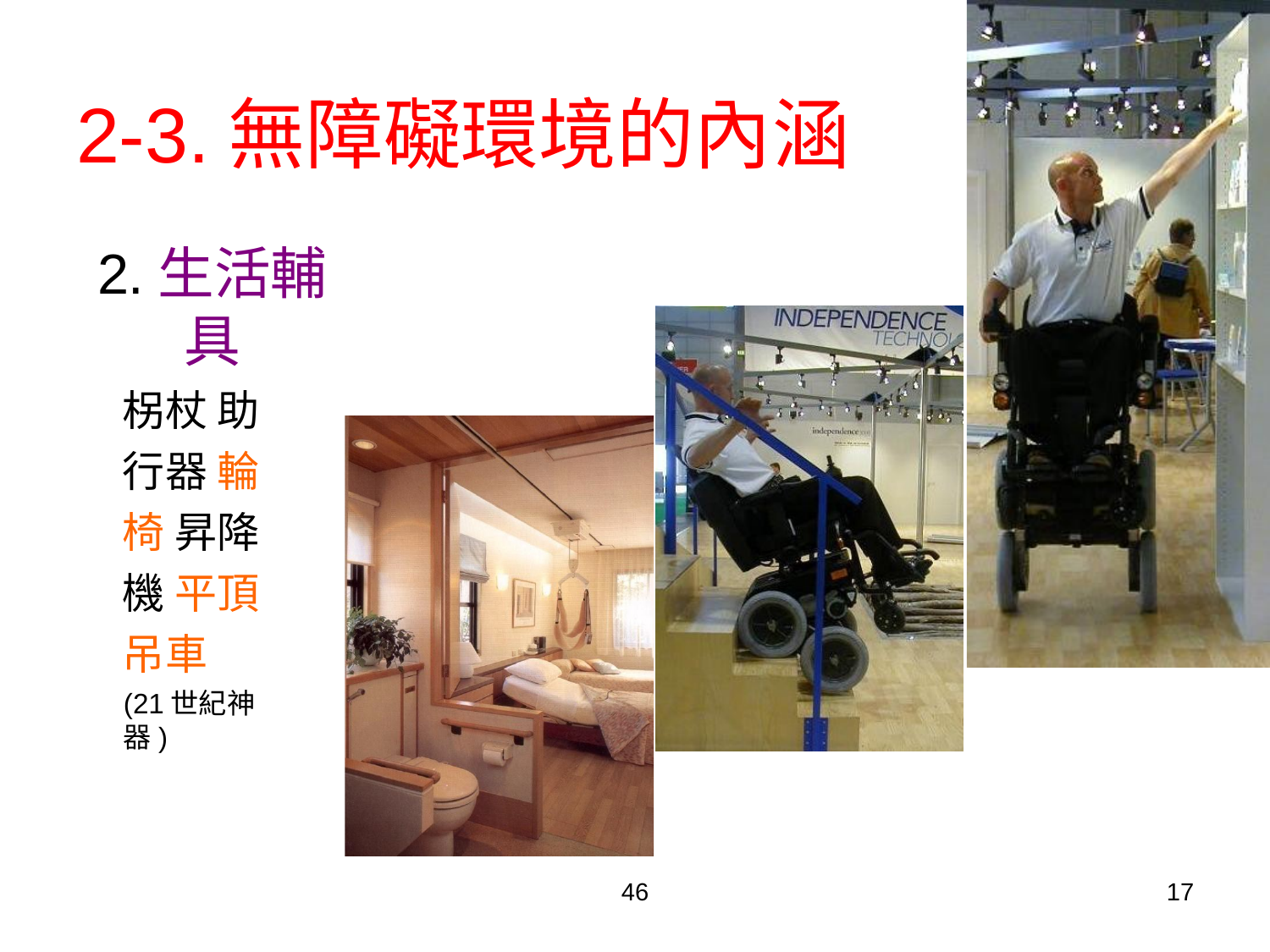

# 2-3.無障礙環境的內涵
2.生活輔具
柺杖 助行器 輪椅 昇降機 平頂吊車
(21世紀神器)

46
17